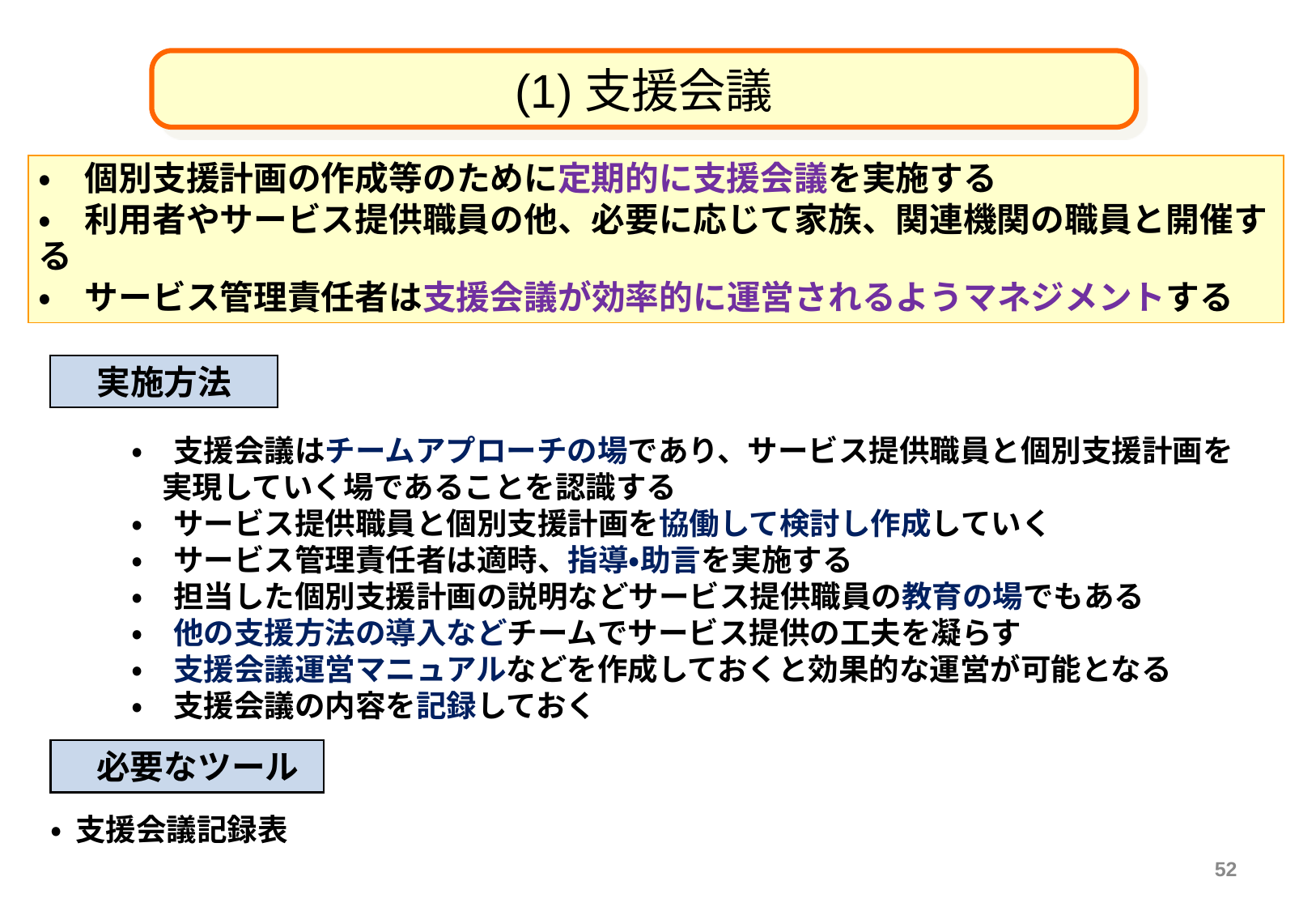

(1)支援会議
・　個別支援計画の作成等のために定期的に支援会議を実施する
・　利用者やサービス提供職員の他、必要に応じて家族、関連機関の職員と開催する
・　サービス管理責任者は支援会議が効率的に運営されるようマネジメントする
　実施方法
　・　支援会議はチームアプローチの場であり、サービス提供職員と個別支援計画を
　　実現していく場であることを認識する
　・　サービス提供職員と個別支援計画を協働して検討し作成していく
　・　サービス管理責任者は適時、指導・助言を実施する
　・　担当した個別支援計画の説明などサービス提供職員の教育の場でもある
　・　他の支援方法の導入などチームでサービス提供の工夫を凝らす
　・　支援会議運営マニュアルなどを作成しておくと効果的な運営が可能となる
　・　支援会議の内容を記録しておく
　必要なツール
・  支援会議記録表
52